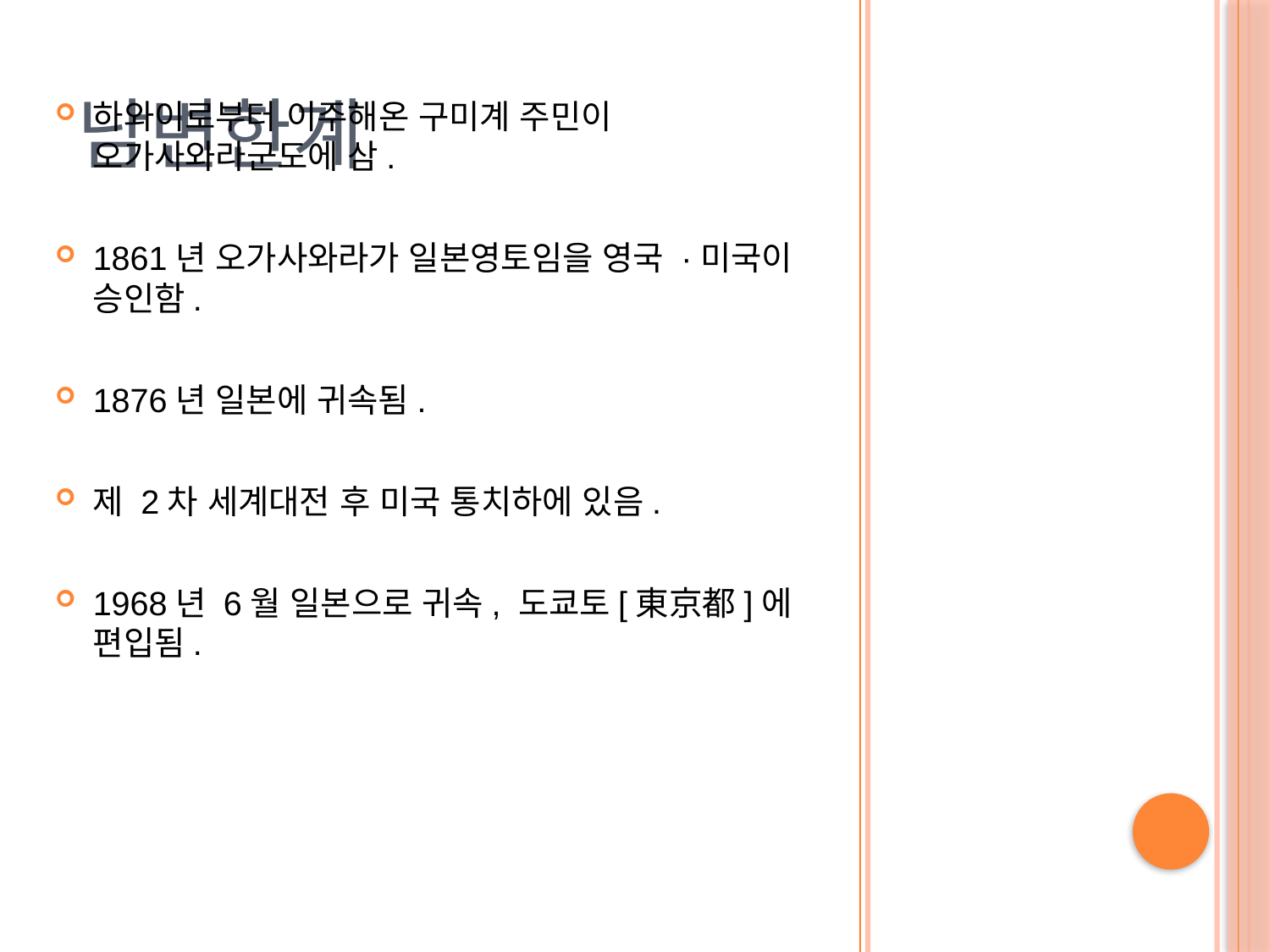

하와이로부터 이주해온 구미계 주민이 오가사와라군도에 삼.

1861년 오가사와라가 일본영토임을 영국 ·미국이 승인함.

1876년 일본에 귀속됨.

제 2차 세계대전 후 미국 통치하에 있음.

1968년 6월 일본으로 귀속, 도쿄토[東京都]에 편입됨.

# 남변한계